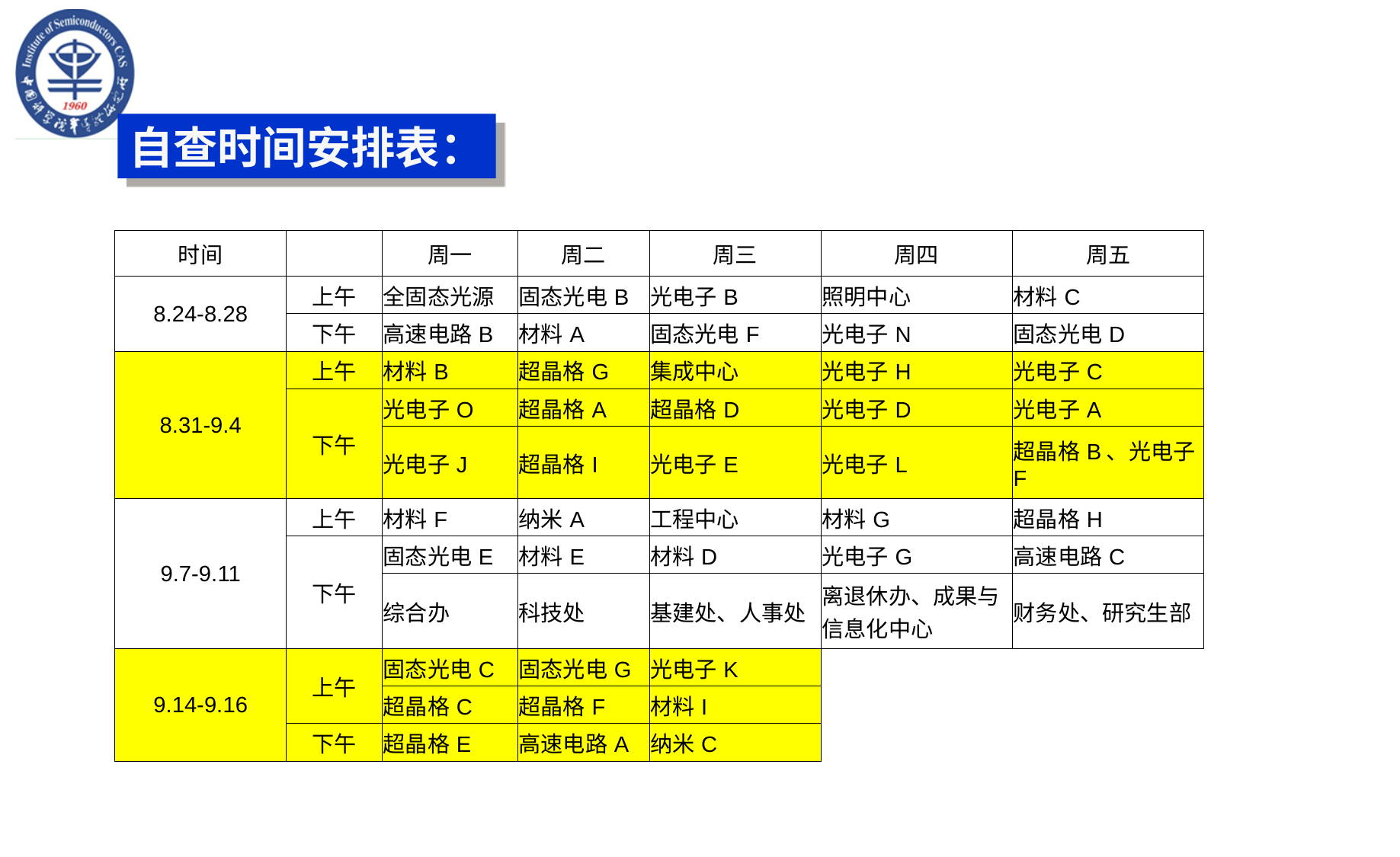

自查时间安排表：
| 时间 |  | 周一 | 周二 | 周三 | 周四 | 周五 |
| --- | --- | --- | --- | --- | --- | --- |
| 8.24-8.28 | 上午 | 全固态光源 | 固态光电B | 光电子B | 照明中心 | 材料C |
|  | 下午 | 高速电路B | 材料A | 固态光电F | 光电子N | 固态光电D |
| 8.31-9.4 | 上午 | 材料B | 超晶格G | 集成中心 | 光电子H | 光电子C |
|  | 下午 | 光电子O | 超晶格A | 超晶格D | 光电子D | 光电子A |
|  |  | 光电子J | 超晶格I | 光电子E | 光电子L | 超晶格B、光电子F |
| 9.7-9.11 | 上午 | 材料F | 纳米A | 工程中心 | 材料G | 超晶格H |
|  | 下午 | 固态光电E | 材料E | 材料D | 光电子G | 高速电路C |
|  |  | 综合办 | 科技处 | 基建处、人事处 | 离退休办、成果与信息化中心 | 财务处、研究生部 |
| 9.14-9.16 | 上午 | 固态光电C | 固态光电G | 光电子K |  |  |
|  |  | 超晶格C | 超晶格F | 材料I |  |  |
|  | 下午 | 超晶格E | 高速电路A | 纳米C |  |  |